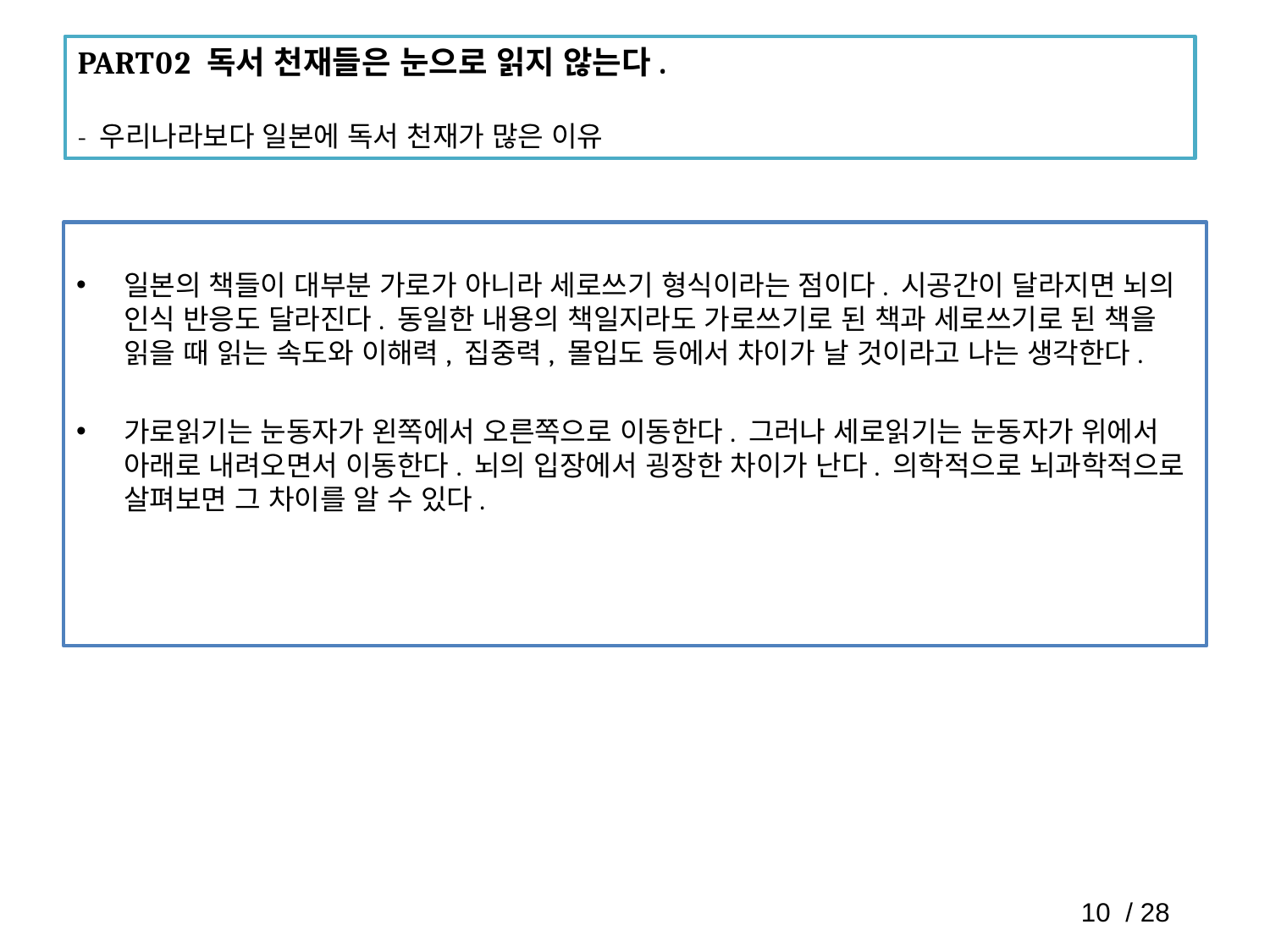

PART02 독서 천재들은 눈으로 읽지 않는다.
- 우리나라보다 일본에 독서 천재가 많은 이유

일본의 책들이 대부분 가로가 아니라 세로쓰기 형식이라는 점이다. 시공간이 달라지면 뇌의 인식 반응도 달라진다. 동일한 내용의 책일지라도 가로쓰기로 된 책과 세로쓰기로 된 책을 읽을 때 읽는 속도와 이해력, 집중력, 몰입도 등에서 차이가 날 것이라고 나는 생각한다.

가로읽기는 눈동자가 왼쪽에서 오른쪽으로 이동한다. 그러나 세로읽기는 눈동자가 위에서 아래로 내려오면서 이동한다. 뇌의 입장에서 굉장한 차이가 난다. 의학적으로 뇌과학적으로 살펴보면 그 차이를 알 수 있다.
10  / 28